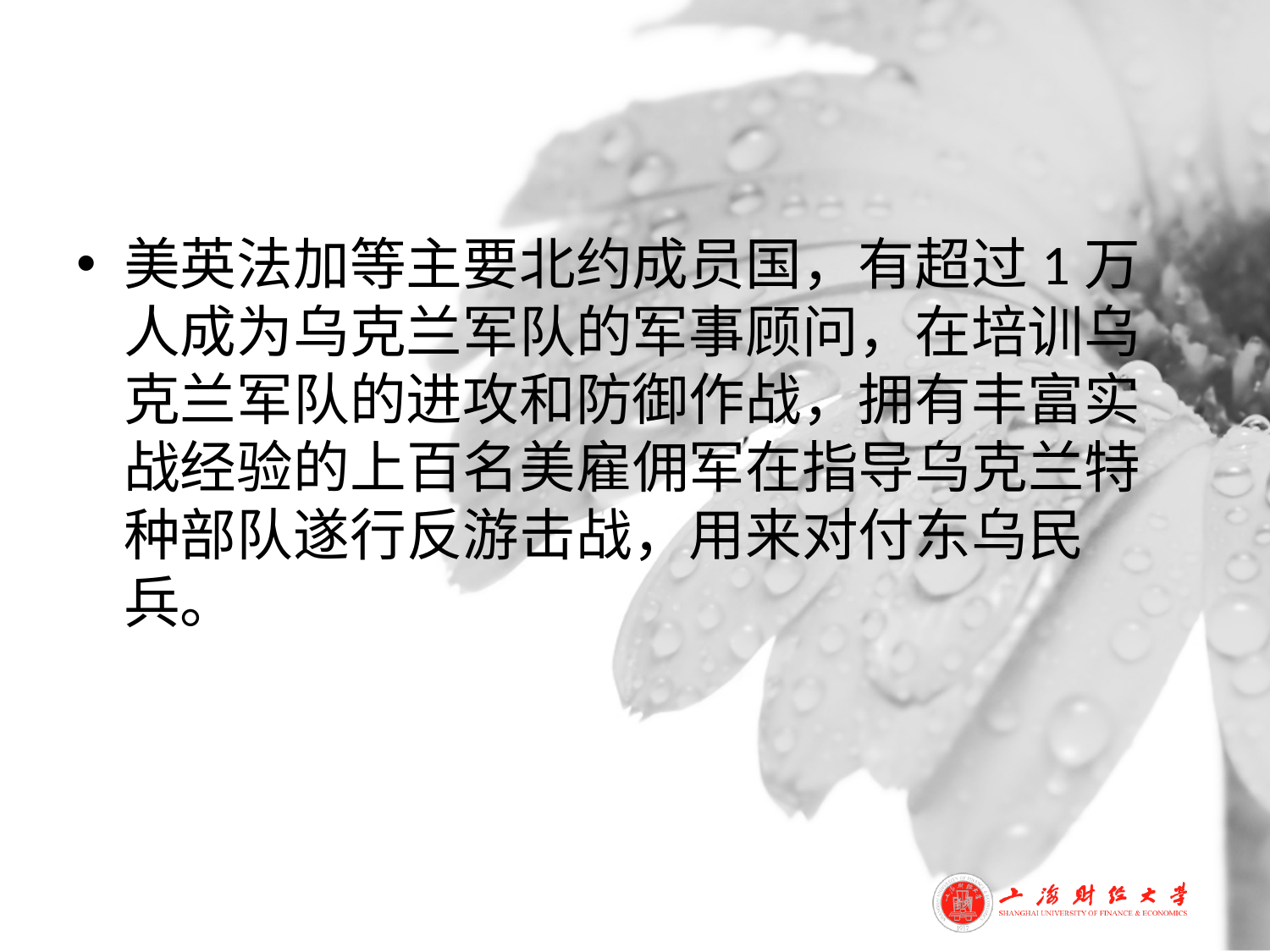

#
美英法加等主要北约成员国，有超过1万人成为乌克兰军队的军事顾问，在培训乌克兰军队的进攻和防御作战，拥有丰富实战经验的上百名美雇佣军在指导乌克兰特种部队遂行反游击战，用来对付东乌民兵。